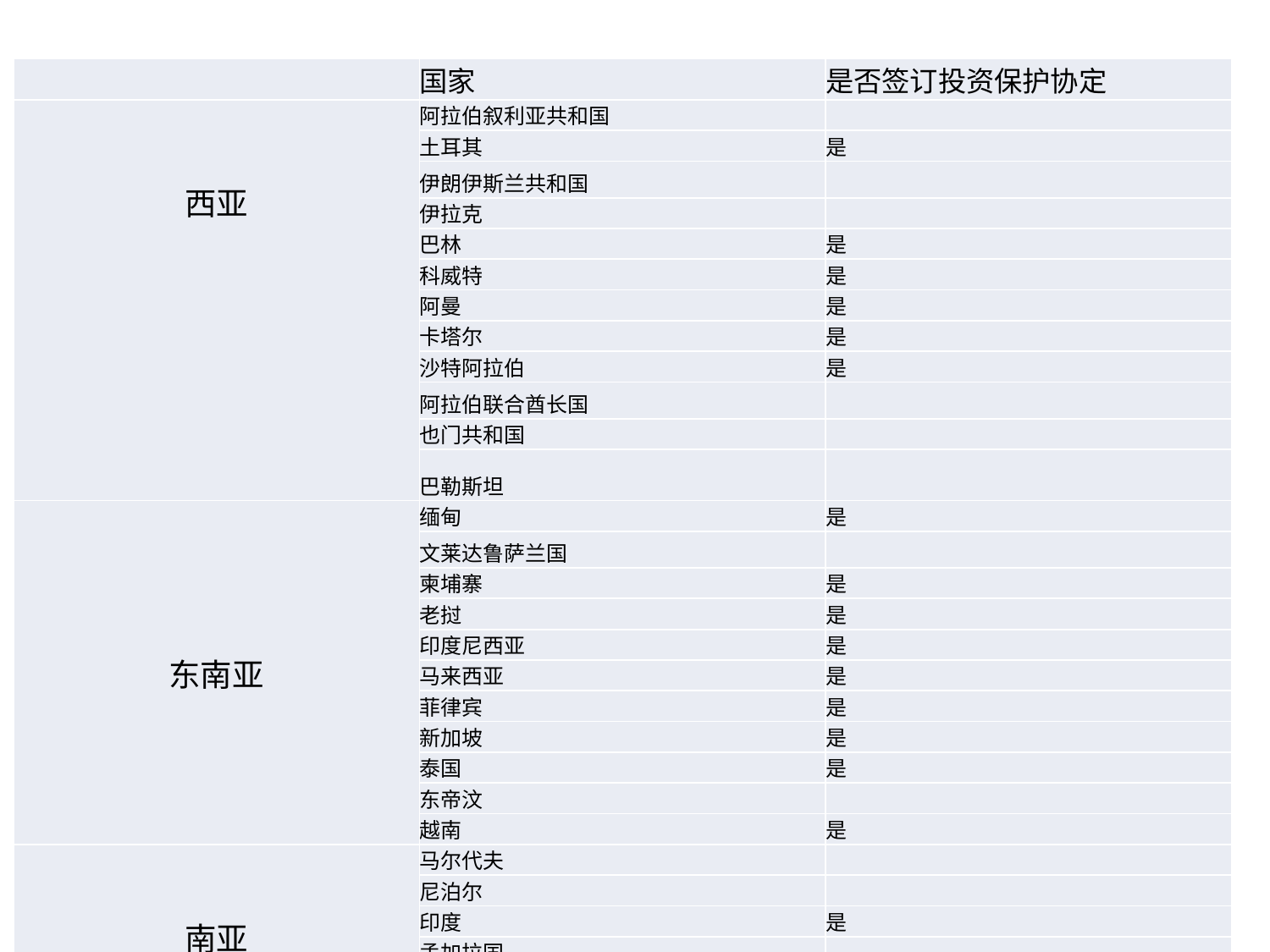

|  | 国家 | 是否签订投资保护协定 |
| --- | --- | --- |
| 西亚 | 阿拉伯叙利亚共和国 |  |
|  | 土耳其 | 是 |
|  | 伊朗伊斯兰共和国 |  |
|  | 伊拉克 |  |
|  | 巴林 | 是 |
|  | 科威特 | 是 |
|  | 阿曼 | 是 |
|  | 卡塔尔 | 是 |
|  | 沙特阿拉伯 | 是 |
|  | 阿拉伯联合酋长国 |  |
|  | 也门共和国 |  |
|  | 巴勒斯坦 |  |
| 东南亚 | 缅甸 | 是 |
|  | 文莱达鲁萨兰国 |  |
|  | 柬埔寨 | 是 |
|  | 老挝 | 是 |
|  | 印度尼西亚 | 是 |
|  | 马来西亚 | 是 |
|  | 菲律宾 | 是 |
|  | 新加坡 | 是 |
|  | 泰国 | 是 |
|  | 东帝汶 |  |
|  | 越南 | 是 |
| 南亚 | 马尔代夫 |  |
|  | 尼泊尔 |  |
|  | 印度 | 是 |
|  | 孟加拉国 |  |
|  | 巴基斯坦 | 是 |
|  | 斯里兰卡 | 是 |